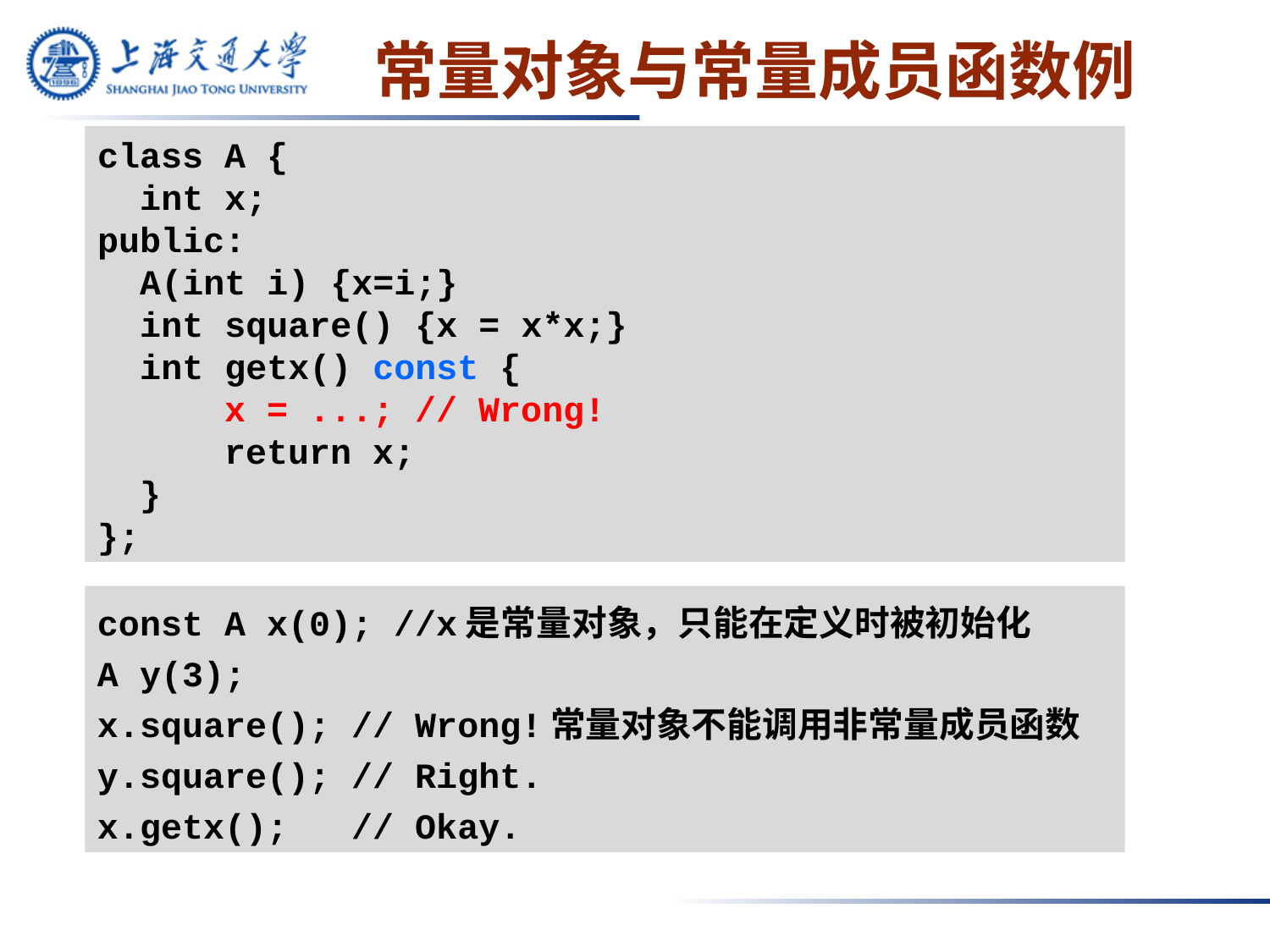

# 常量对象与常量成员函数例
class A {
  int x;
public:
  A(int i) {x=i;}
  int square() {x = x*x;}
  int getx() const {
	x = ...; // Wrong!
	return x;
  }
};
const A x(0); //x是常量对象，只能在定义时被初始化
A y(3);
x.square(); // Wrong!常量对象不能调用非常量成员函数
y.square(); // Right.
x.getx();   // Okay.